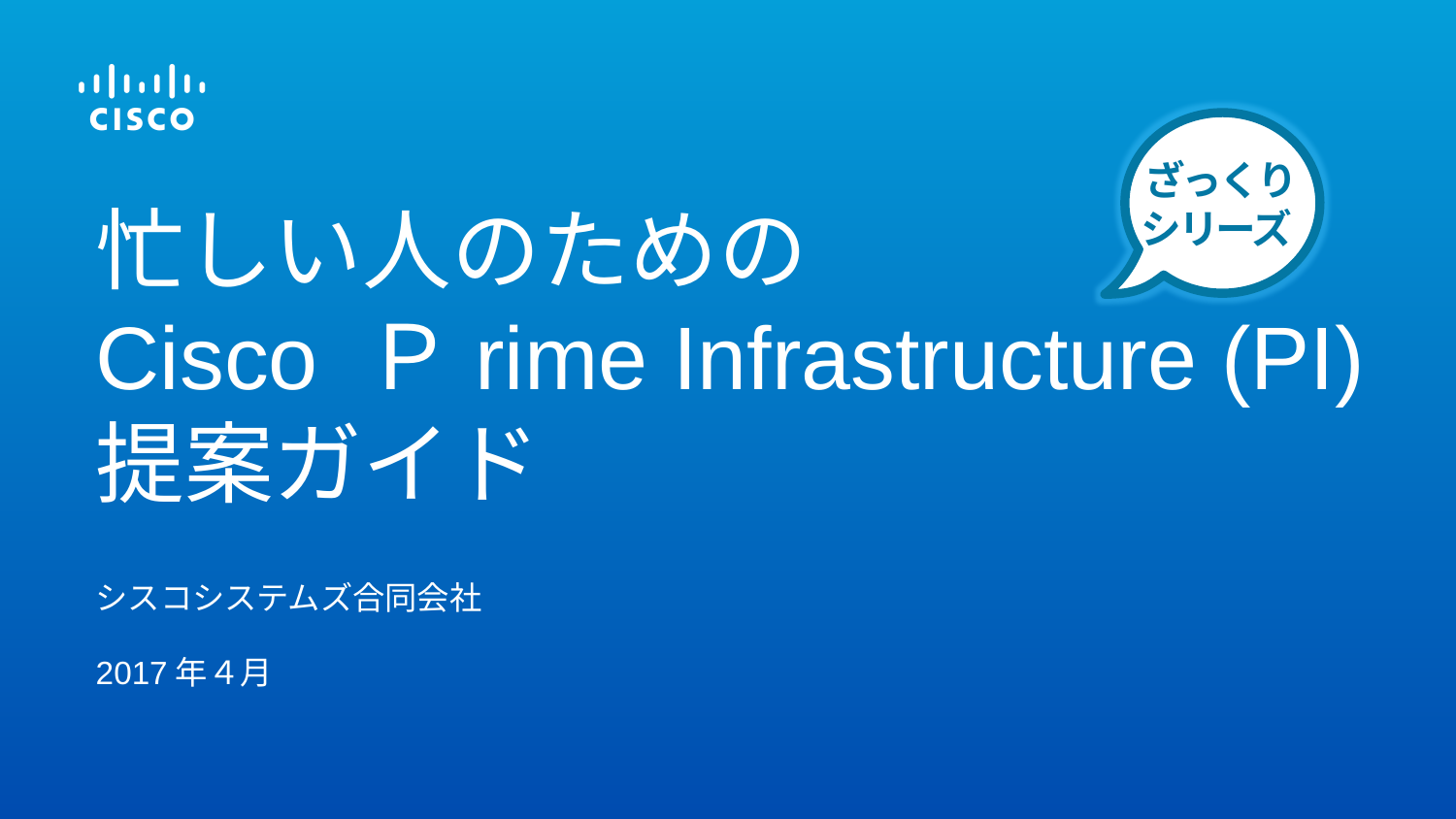

ざっくり
シリーズ
忙しい人のための
Cisco Ｐrime Infrastructure (PI)
提案ガイド
シスコシステムズ合同会社
2017年４月